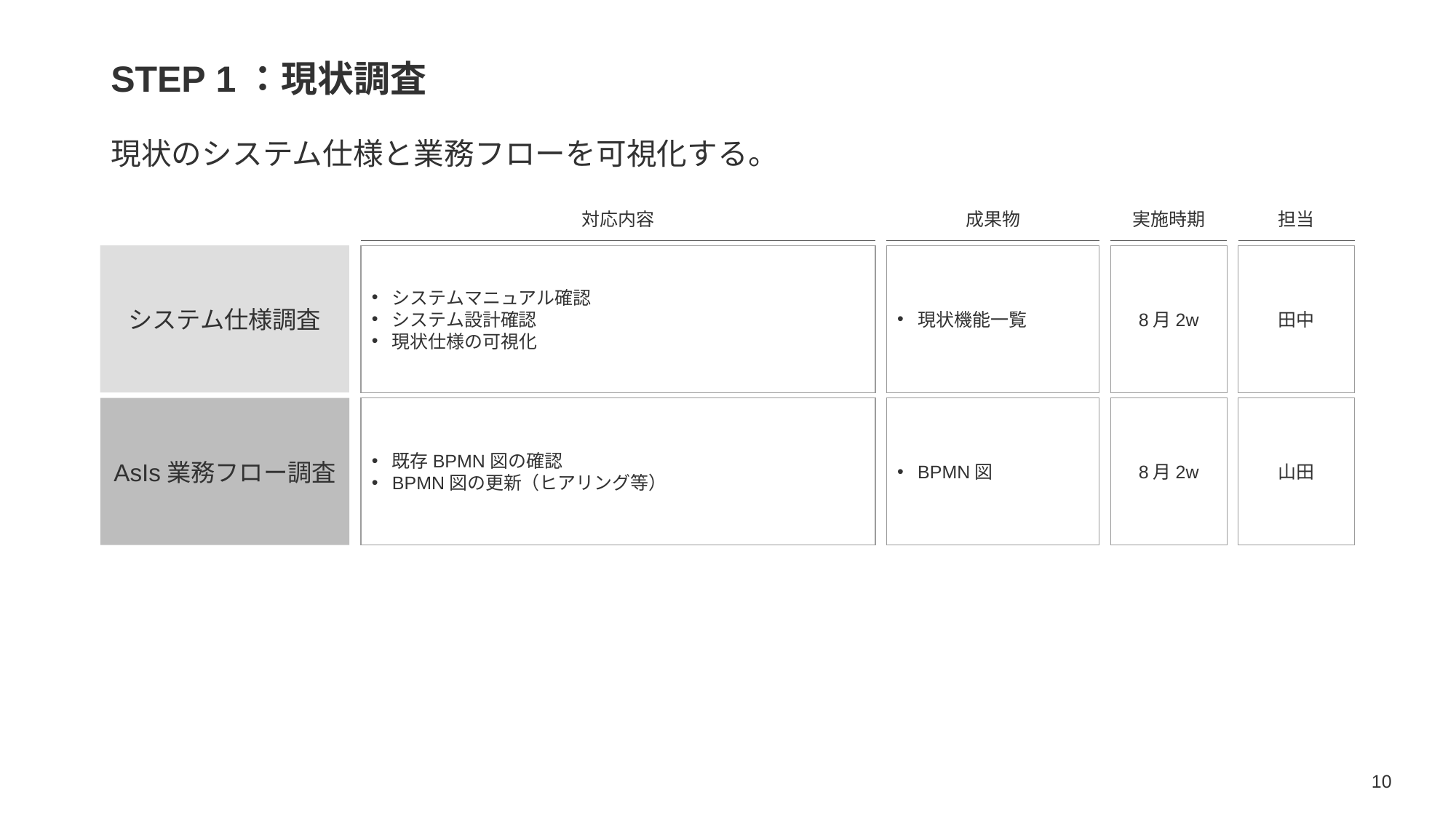

# STEP 1：現状調査
現状のシステム仕様と業務フローを可視化する。
成果物
実施時期
対応内容
担当
現状機能一覧
8月2w
システムマニュアル確認
システム設計確認
現状仕様の可視化
田中
システム仕様調査
AsIs業務フロー調査
BPMN図
8月2w
既存BPMN図の確認
BPMN図の更新（ヒアリング等）
山田
10